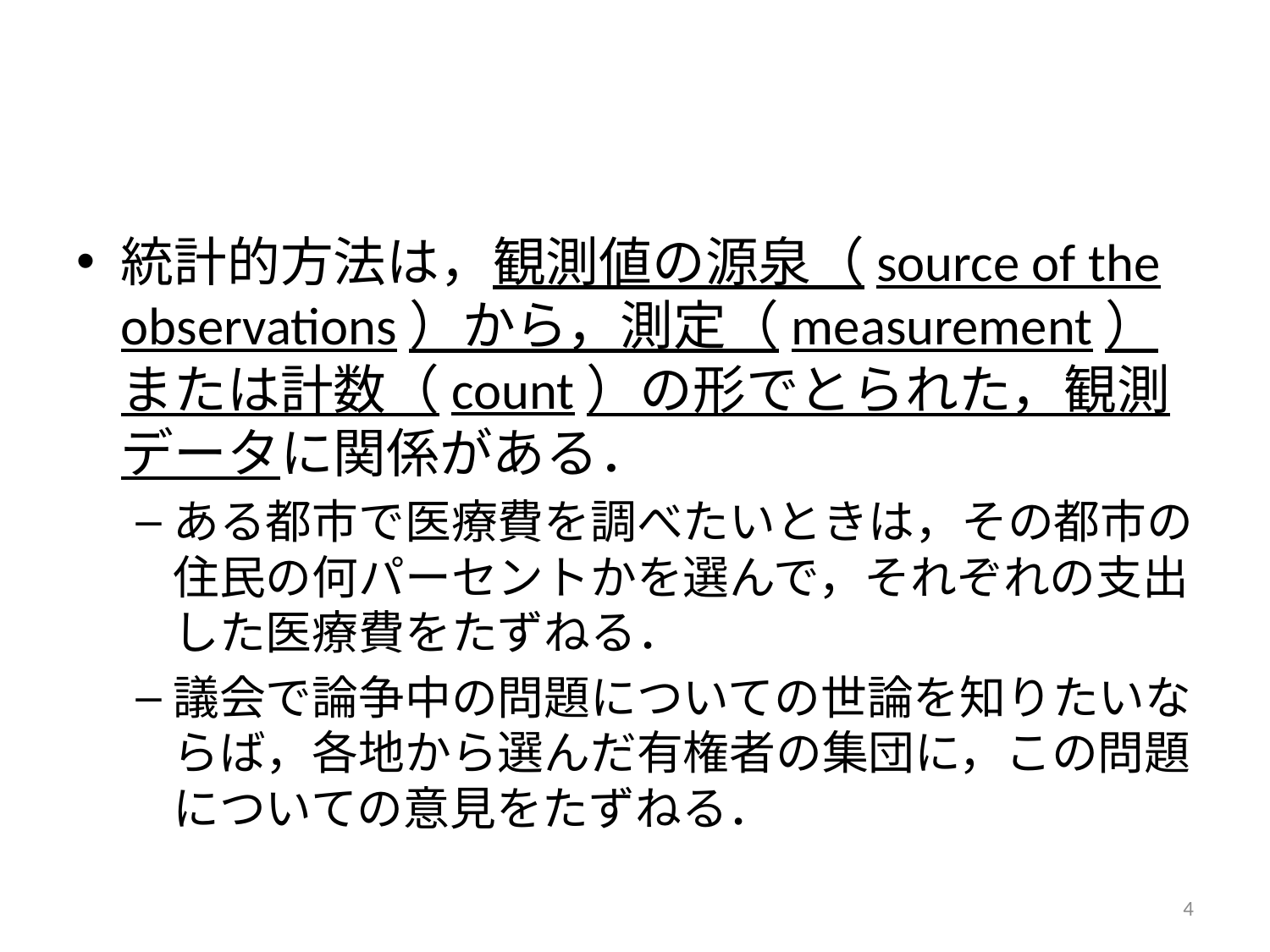

#
統計的方法は，観測値の源泉（source of the observations）から，測定（measurement）または計数（count）の形でとられた，観測データに関係がある．
ある都市で医療費を調べたいときは，その都市の住民の何パーセントかを選んで，それぞれの支出した医療費をたずねる．
議会で論争中の問題についての世論を知りたいならば，各地から選んだ有権者の集団に，この問題についての意見をたずねる．
4